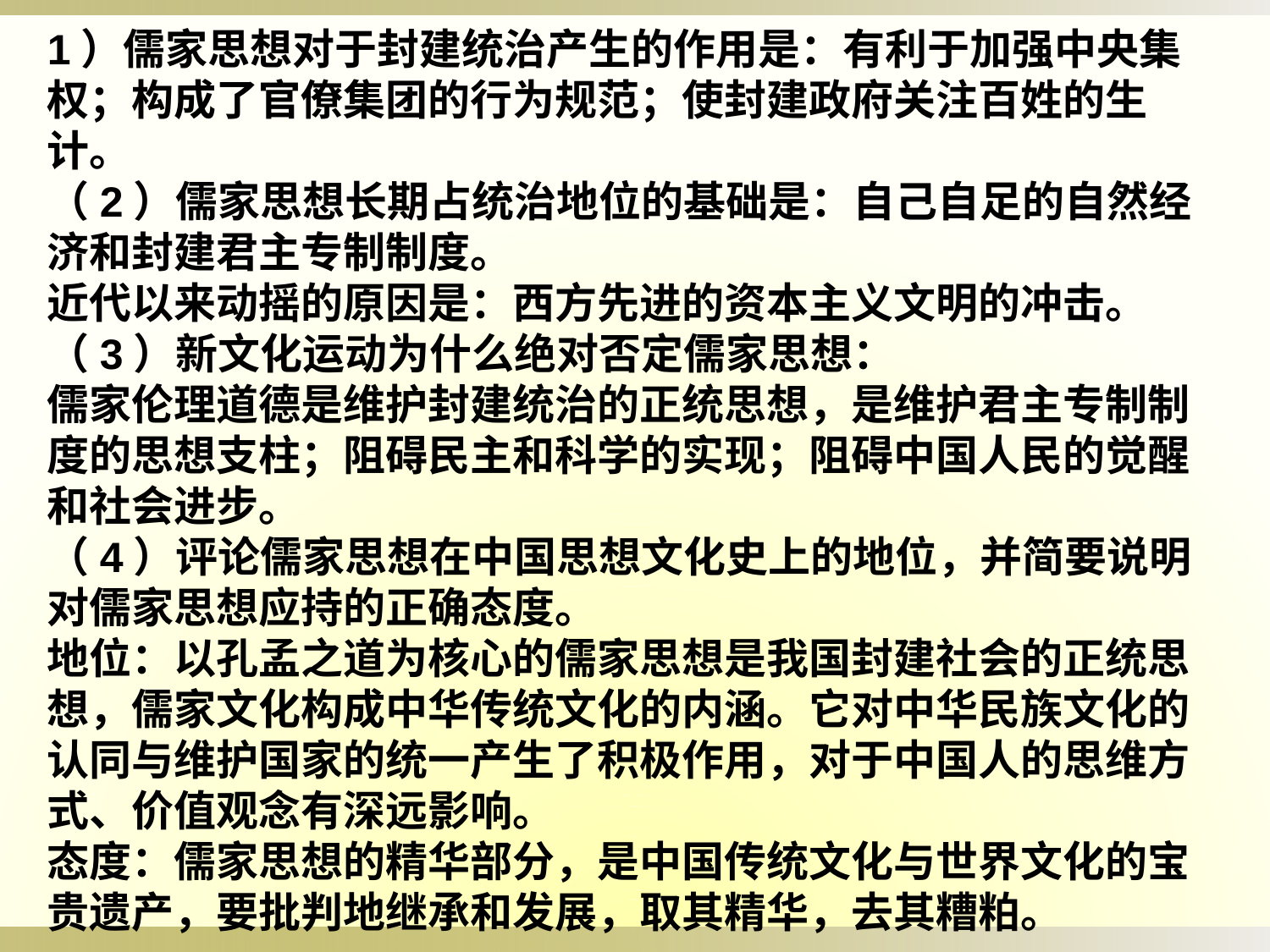

1）儒家思想对于封建统治产生的作用是：有利于加强中央集权；构成了官僚集团的行为规范；使封建政府关注百姓的生计。
（2）儒家思想长期占统治地位的基础是：自己自足的自然经济和封建君主专制制度。
近代以来动摇的原因是：西方先进的资本主义文明的冲击。
（3）新文化运动为什么绝对否定儒家思想：
儒家伦理道德是维护封建统治的正统思想，是维护君主专制制度的思想支柱；阻碍民主和科学的实现；阻碍中国人民的觉醒和社会进步。
（4）评论儒家思想在中国思想文化史上的地位，并简要说明对儒家思想应持的正确态度。
地位：以孔孟之道为核心的儒家思想是我国封建社会的正统思想，儒家文化构成中华传统文化的内涵。它对中华民族文化的认同与维护国家的统一产生了积极作用，对于中国人的思维方式、价值观念有深远影响。
态度：儒家思想的精华部分，是中国传统文化与世界文化的宝贵遗产，要批判地继承和发展，取其精华，去其糟粕。